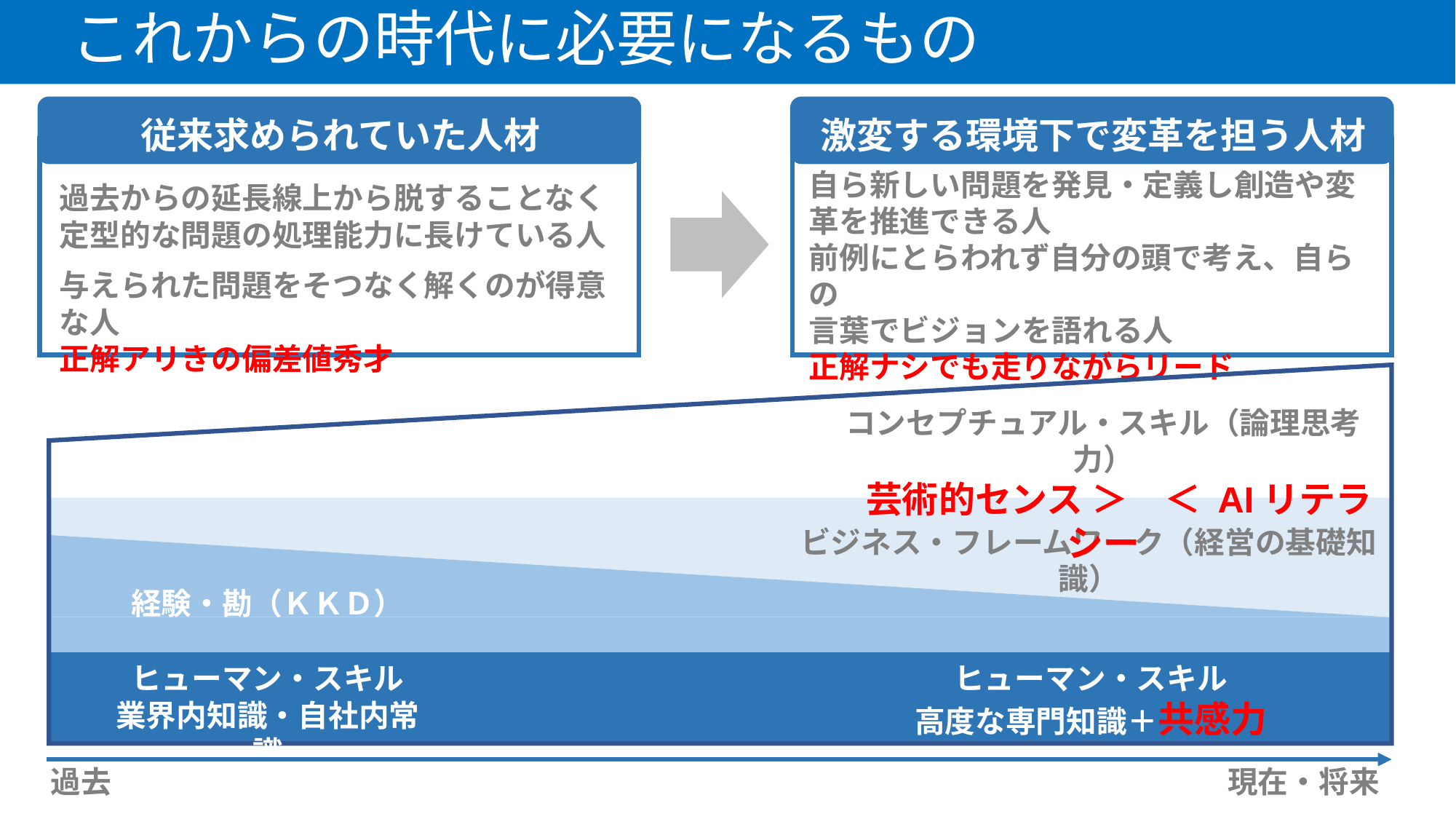

これからの時代に必要になるもの

従来求められていた人材
激変する環境下で変革を担う人材

自ら新しい問題を発見・定義し創造や変革を推進できる人
前例にとらわれず自分の頭で考え、自らの
言葉でビジョンを語れる人
正解ナシでも走りながらリード

過去からの延長線上から脱することなく
定型的な問題の処理能力に長けている人

与えられた問題をそつなく解くのが得意な人
正解アリきの偏差値秀才

コンセプチュアル・スキル（論理思考力）
　芸術的センス ＞　＜ AIリテラシー

ビジネス・フレームワーク（経営の基礎知識）

経験・勘（ＫＫＤ）

ヒューマン・スキル
業界内知識・自社内常識
ヒューマン・スキル
高度な専門知識＋共感力
過去
現在・将来